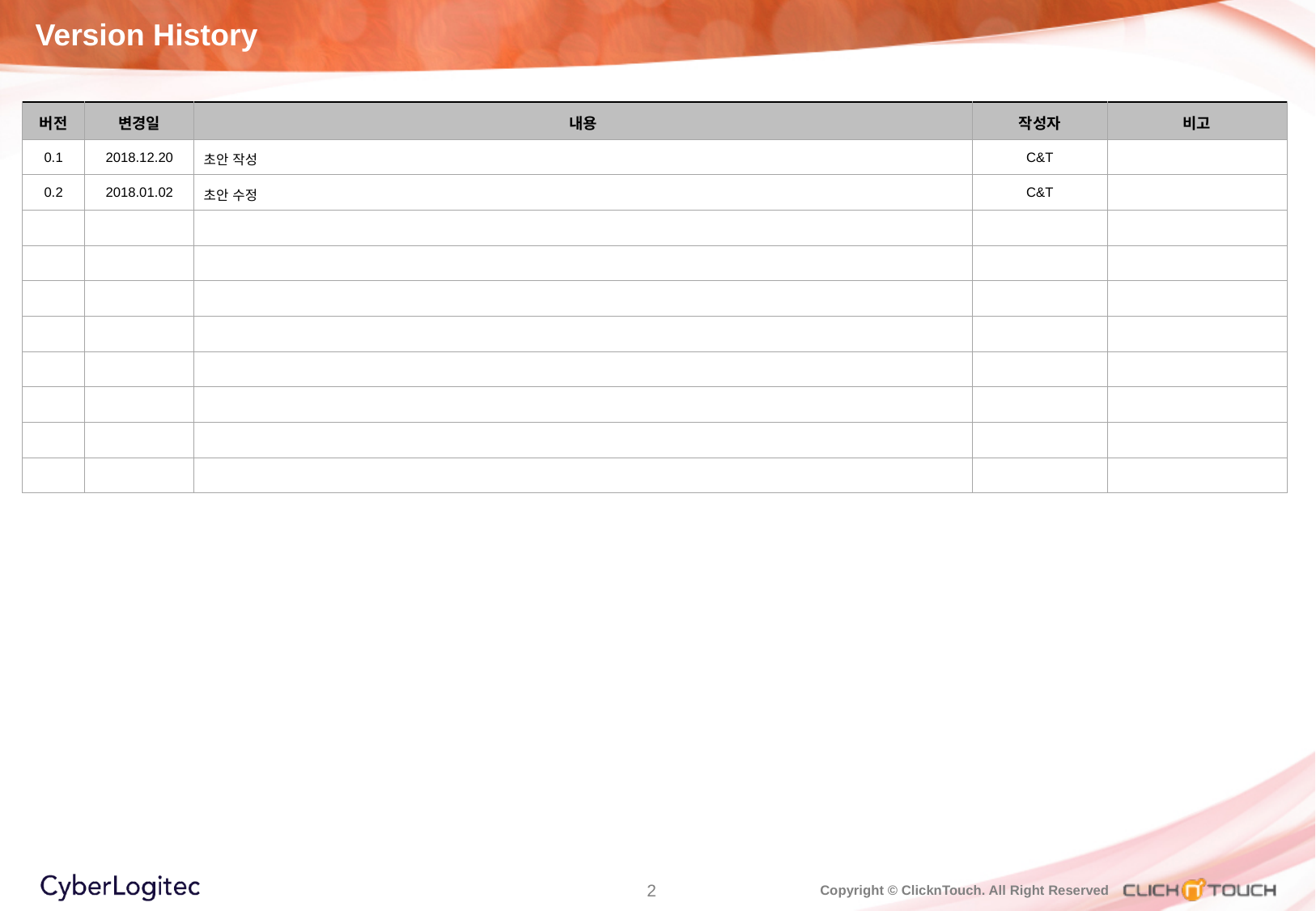

Version History
| 버전 | 변경일 | 내용 | 작성자 | 비고 |
| --- | --- | --- | --- | --- |
| 0.1 | 2018.12.20 | 초안 작성 | C&T |  |
| 0.2 | 2018.01.02 | 초안 수정 | C&T |  |
|  |  |  |  |  |
|  |  |  |  |  |
|  |  |  |  |  |
|  |  |  |  |  |
|  |  |  |  |  |
|  |  |  |  |  |
|  |  |  |  |  |
|  |  |  |  |  |